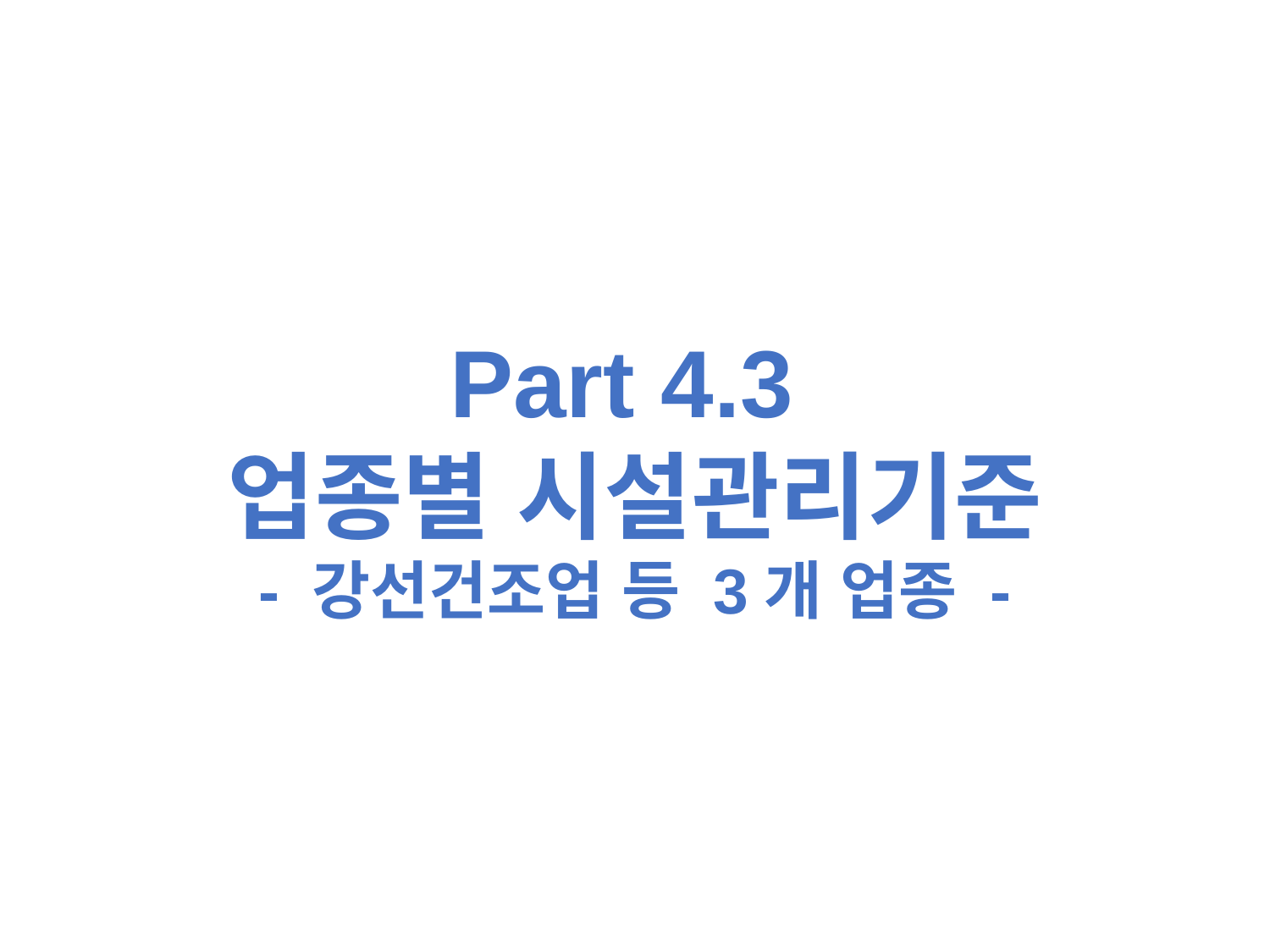

Part 4.3
업종별 시설관리기준
- 강선건조업 등 3개 업종 -